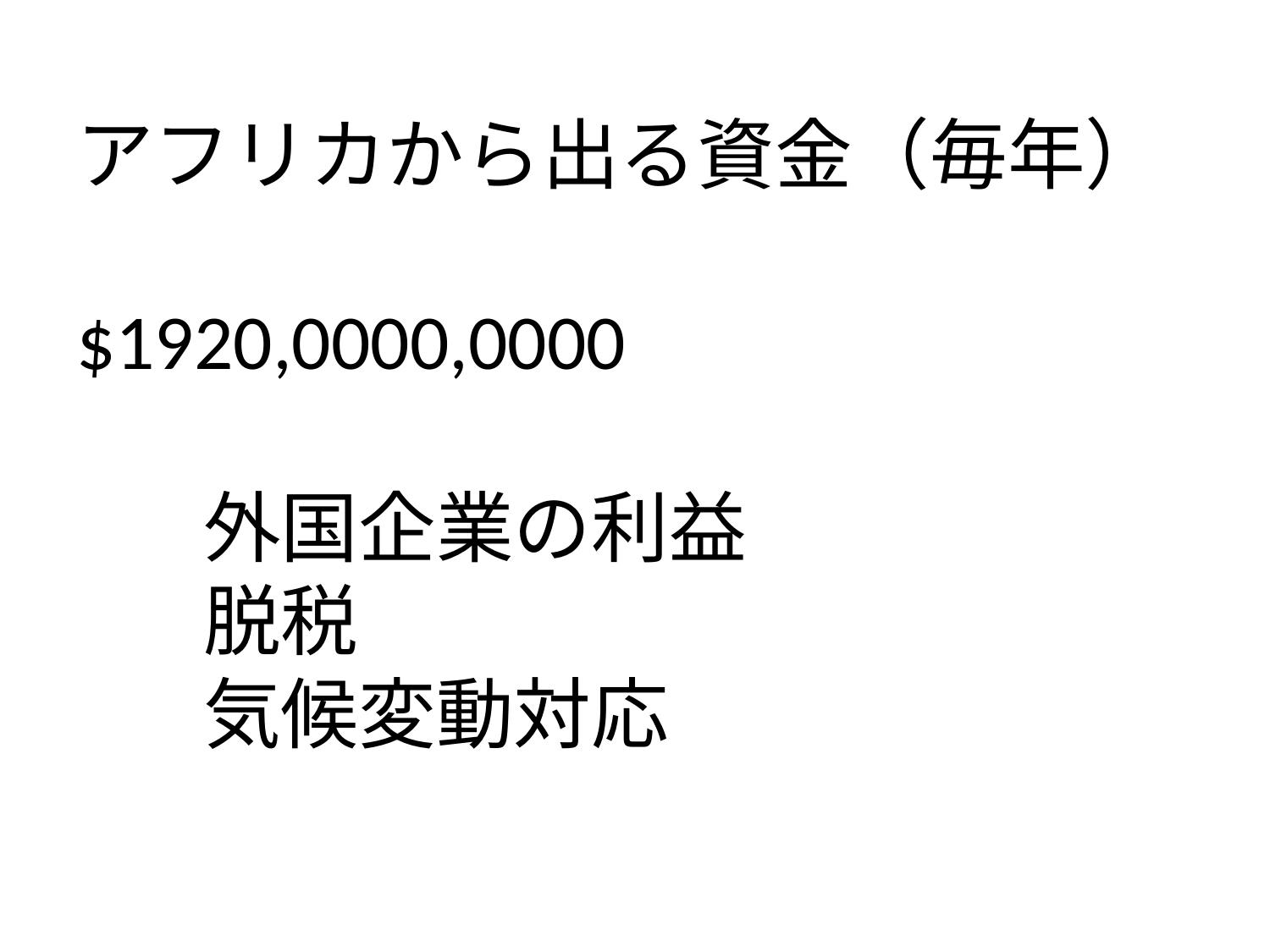

# アフリカから出る資金（毎年） 　 $1920,0000,0000   外国企業の利益 脱税 気候変動対応